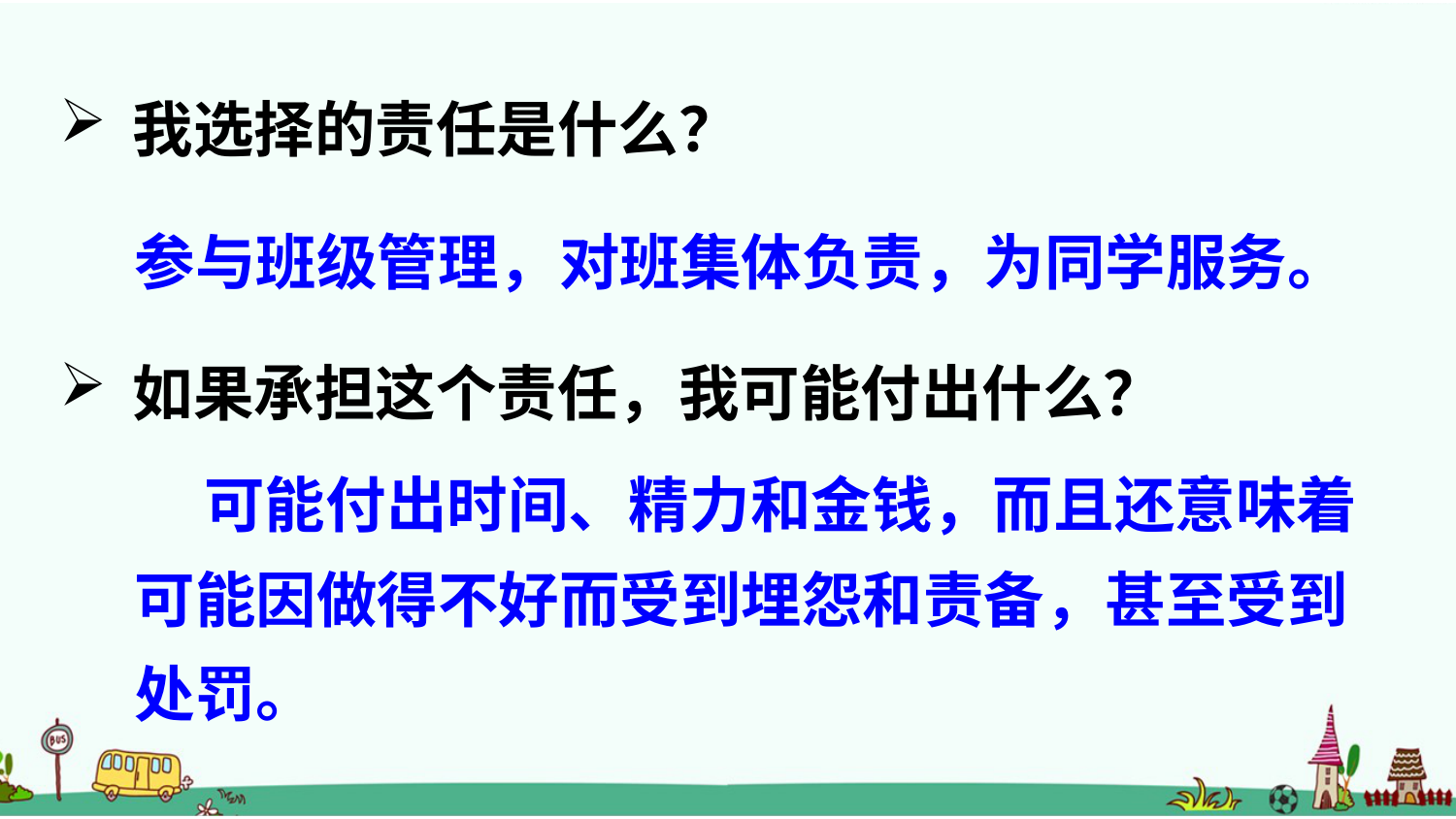

我选择的责任是什么？

参与班级管理，对班集体负责，为同学服务。

如果承担这个责任，我可能付出什么？

    可能付出时间、精力和金钱，而且还意味着可能因做得不好而受到埋怨和责备，甚至受到处罚。